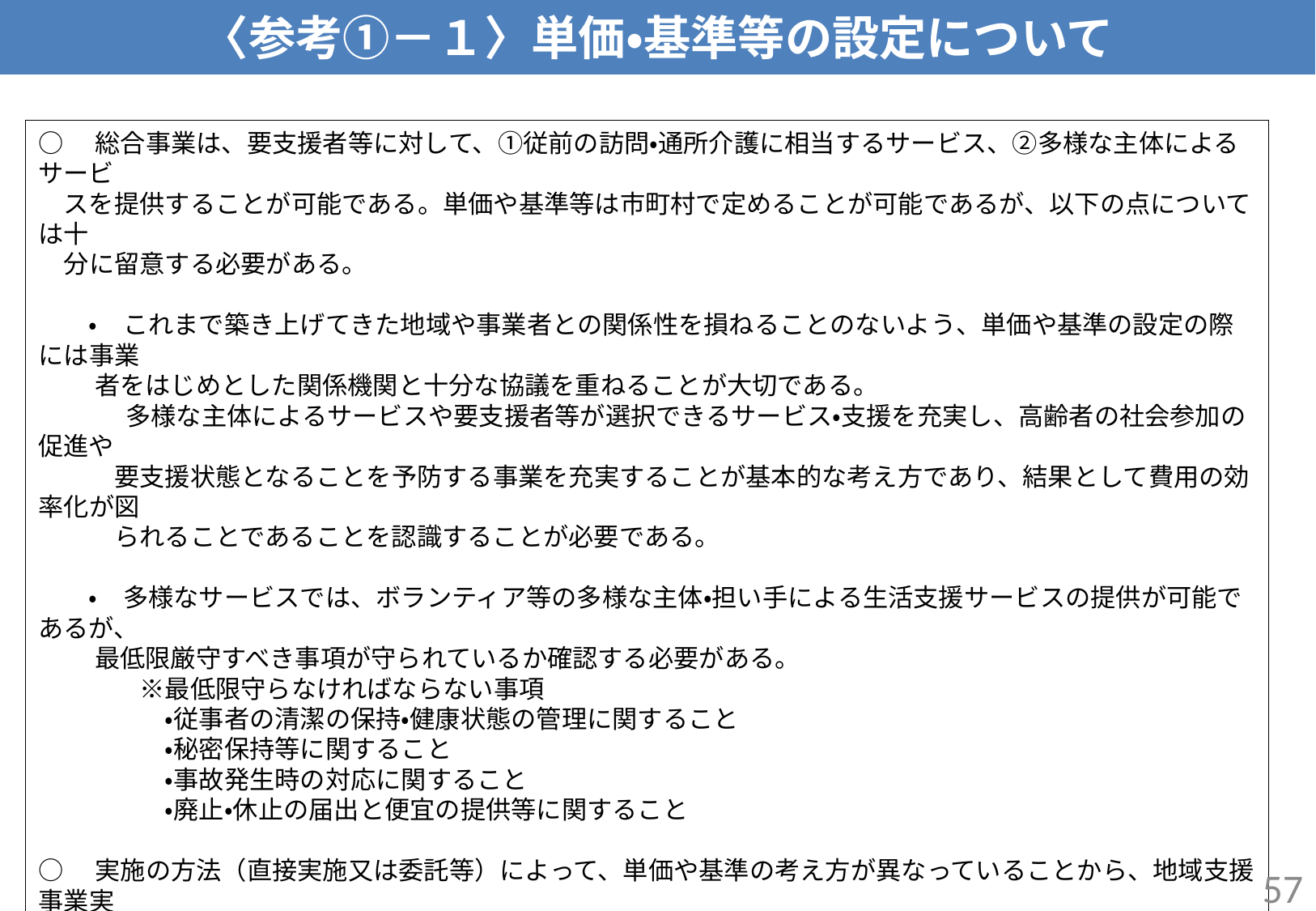

〈参考①－１〉単価・基準等の設定について
○　総合事業は、要支援者等に対して、①従前の訪問・通所介護に相当するサービス、②多様な主体によるサービ
　スを提供することが可能である。単価や基準等は市町村で定めることが可能であるが、以下の点については十
　分に留意する必要がある。

　　・　これまで築き上げてきた地域や事業者との関係性を損ねることのないよう、単価や基準の設定の際には事業
　 　者をはじめとした関係機関と十分な協議を重ねることが大切である。
　　  　多様な主体によるサービスや要支援者等が選択できるサービス・支援を充実し、高齢者の社会参加の促進や
　　　要支援状態となることを予防する事業を充実することが基本的な考え方であり、結果として費用の効率化が図
　　　られることであることを認識することが必要である。

　　・　多様なサービスでは、ボランティア等の多様な主体・担い手による生活支援サービスの提供が可能であるが、
　　 最低限厳守すべき事項が守られているか確認する必要がある。
　　　　※最低限守らなければならない事項
　　　　　・従事者の清潔の保持・健康状態の管理に関すること
　　　　　・秘密保持等に関すること
　　　　　・事故発生時の対応に関すること
　　　　　・廃止・休止の届出と便宜の提供等に関すること

○　実施の方法（直接実施又は委託等）によって、単価や基準の考え方が異なっていることから、地域支援事業実
　施要綱等に定められている内容をよく確認すること。

○　総合事業では、算定単位が１月あたりの包括単位に加えて、１回あたりの単位を設定することも可能である。
　これは、従前相当のサービスと多様なサービスとを組み合わせて使うことなどを想定している。

57